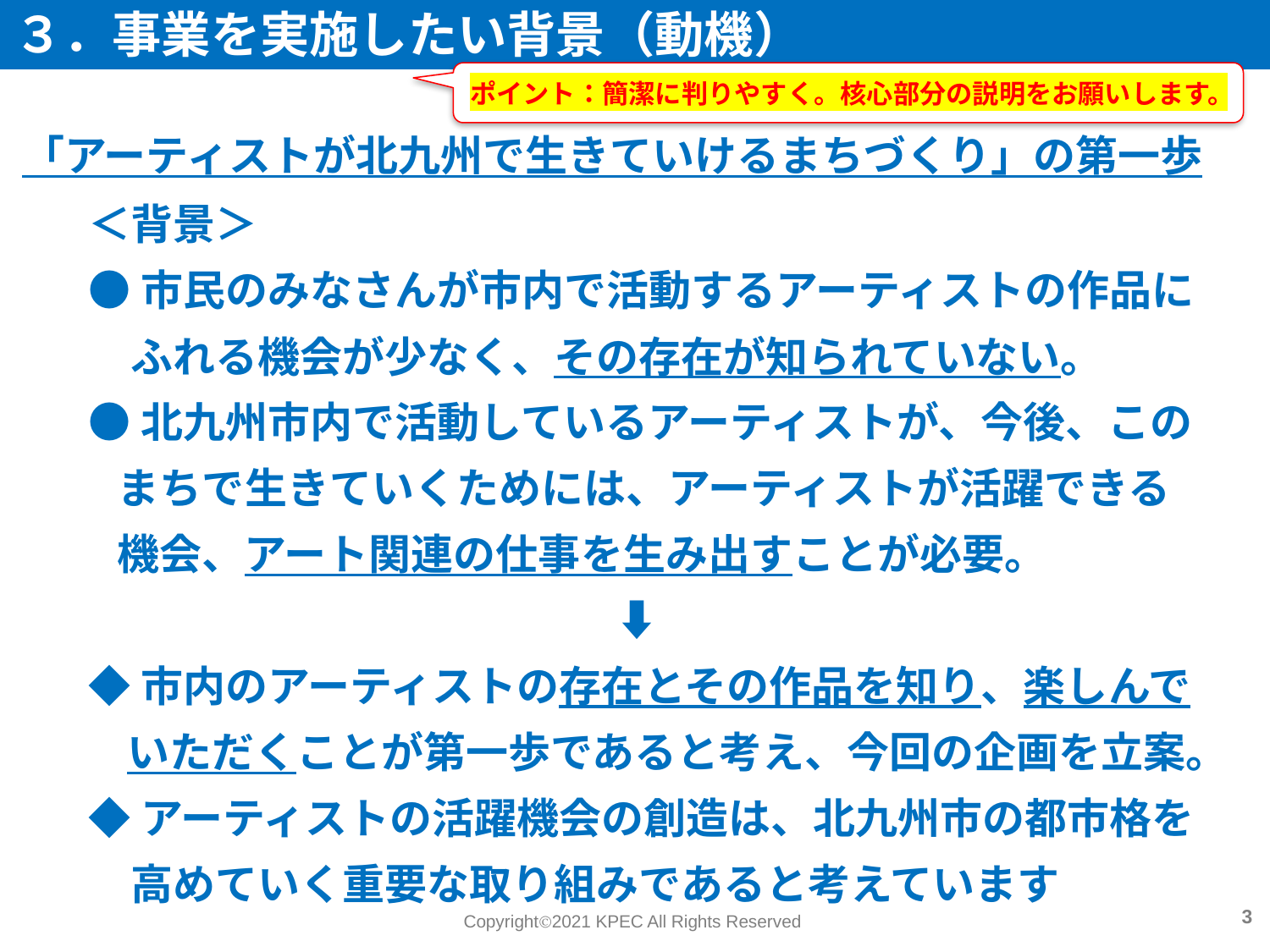

３．事業を実施したい背景（動機）
ポイント：簡潔に判りやすく。核心部分の説明をお願いします。
「アーティストが北九州で生きていけるまちづくり」の第一歩
＜背景＞
●市民のみなさんが市内で活動するアーティストの作品に
　ふれる機会が少なく、その存在が知られていない。
●北九州市内で活動しているアーティストが、今後、この
  まちで生きていくためには、アーティストが活躍できる
  機会、アート関連の仕事を生み出すことが必要。
　　　　　　　　　　　　  ⬇️
◆市内のアーティストの存在とその作品を知り、楽しんで
   いただくことが第一歩であると考え、今回の企画を立案。
◆アーティストの活躍機会の創造は、北九州市の都市格を
　高めていく重要な取り組みであると考えています